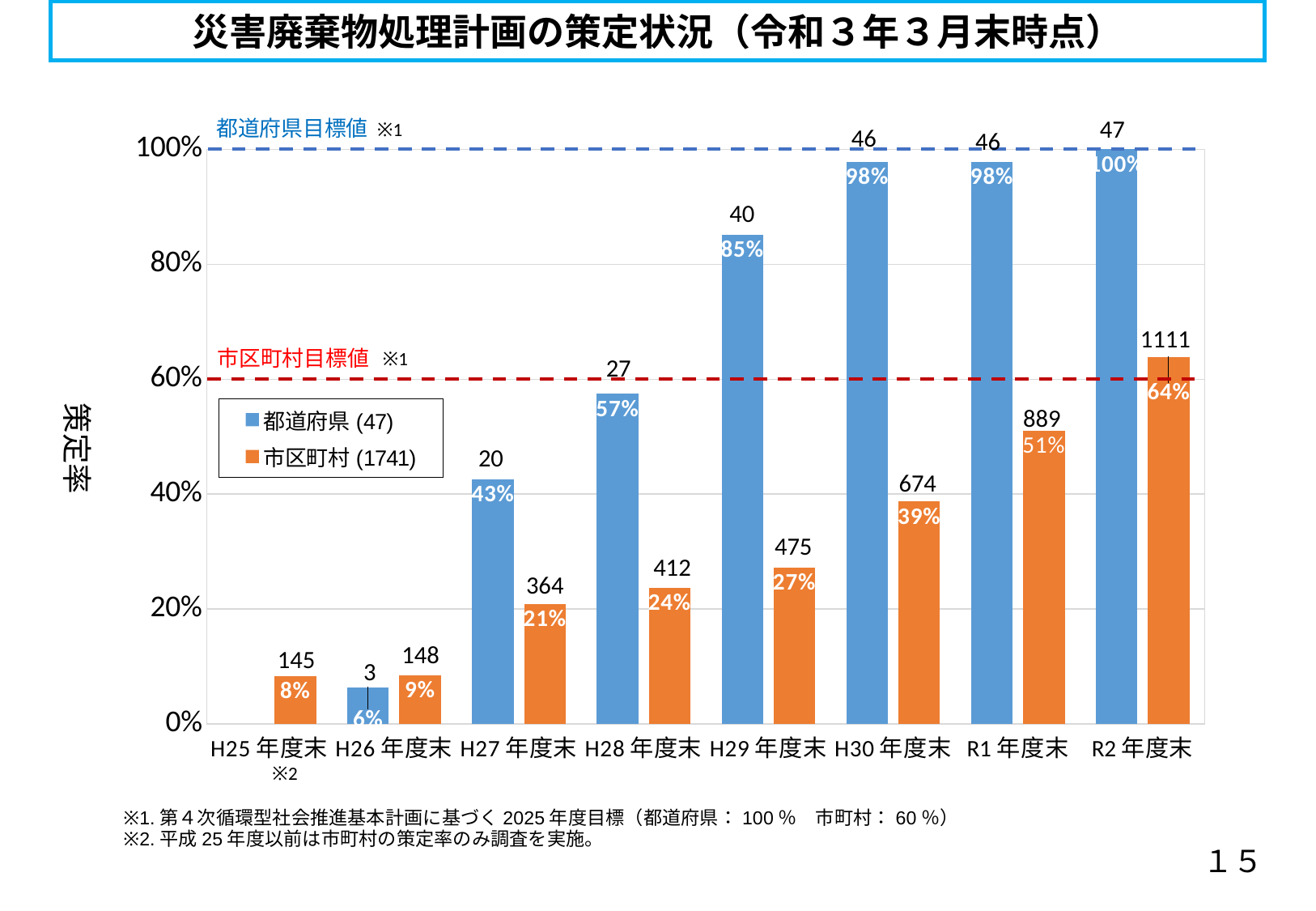

災害廃棄物処理計画の策定状況（令和３年３月末時点）
47
都道府県目標値
※1
46
46

### Chart

| Category |  |  |
|---|---|---|
| H25年度末 | None | 0.0832854681217691 |
| H26年度末 | 0.06382978723404255 | 0.08500861573808156 |
| H27年度末 | 0.425531914893617 | 0.20907524411257897 |
| H28年度末 | 0.574468085106383 | 0.2366456059735784 |
| H29年度末 | 0.851063829787234 | 0.27283170591614014 |
| H30年度末 | 0.9787234042553191 | 0.3871338311315336 |
| R1年度末 | 0.9787234042553191 | 0.5106260769672601 |
| R2年度末 | 1.0 | 0.6387133831131534 |
40
1111
市区町村目標値
※1
27
889
20
674
475
412
364
148
145
3
※2
※1.第４次循環型社会推進基本計画に基づく2025年度目標（都道府県：100％　市町村：60％）
※2.平成25年度以前は市町村の策定率のみ調査を実施。
１５